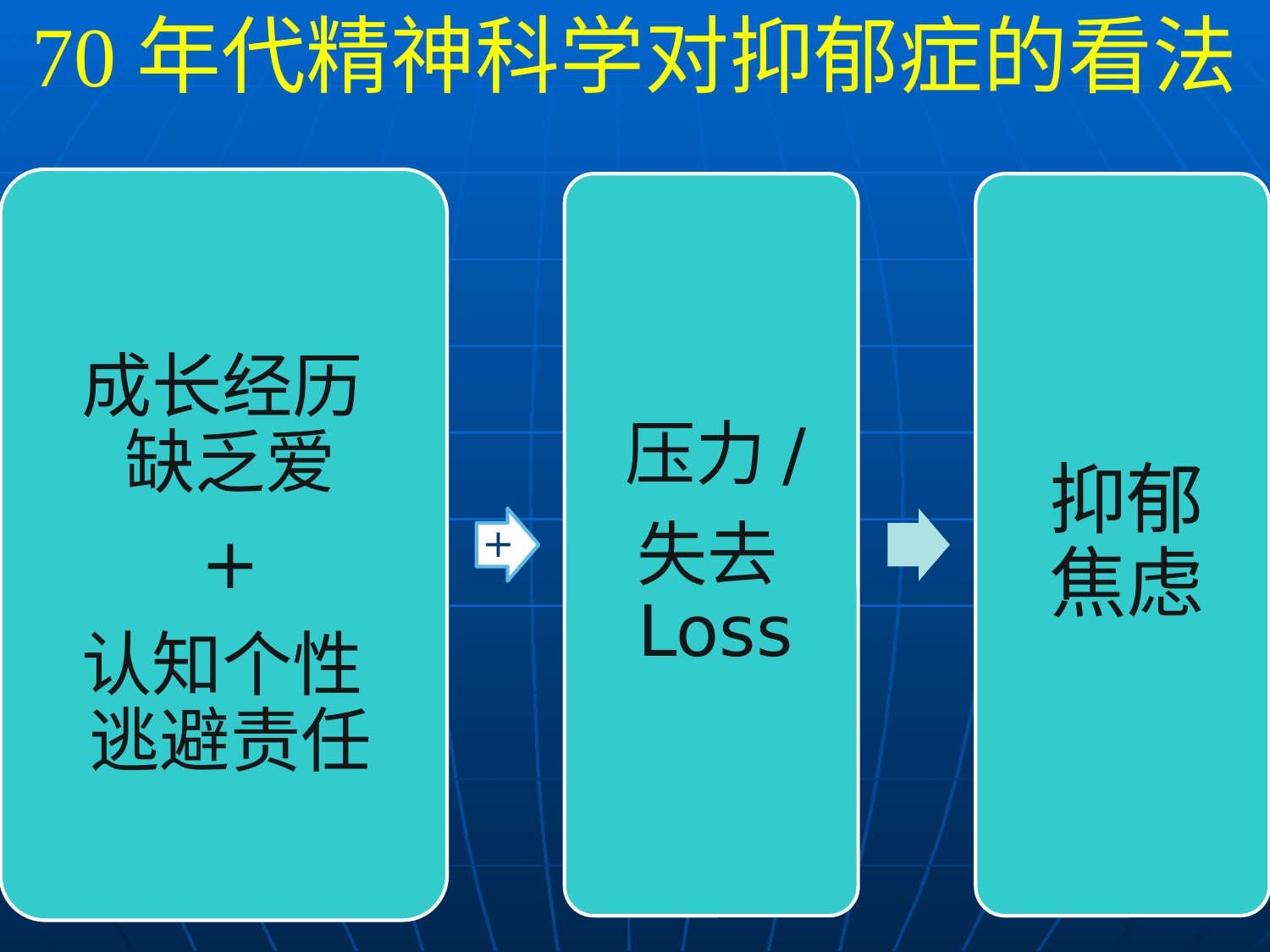

70年代精神科学对抑郁症的看法

成长经历  缺乏爱
+
认知个性  逃避责任

+
压力/
失去Loss

抑郁焦虑